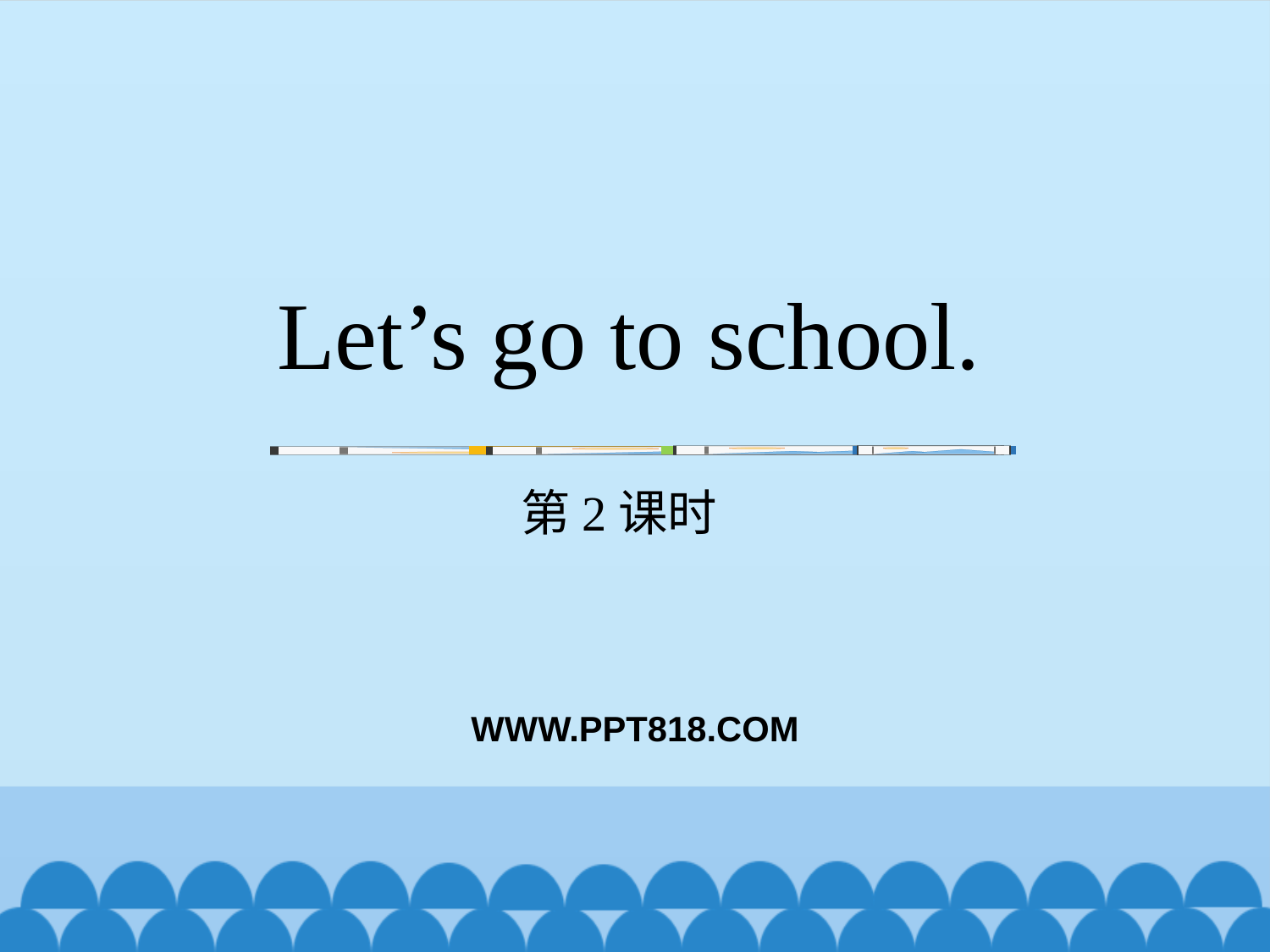

# Let’s go to school.

第2课时
WWW.PPT818.COM